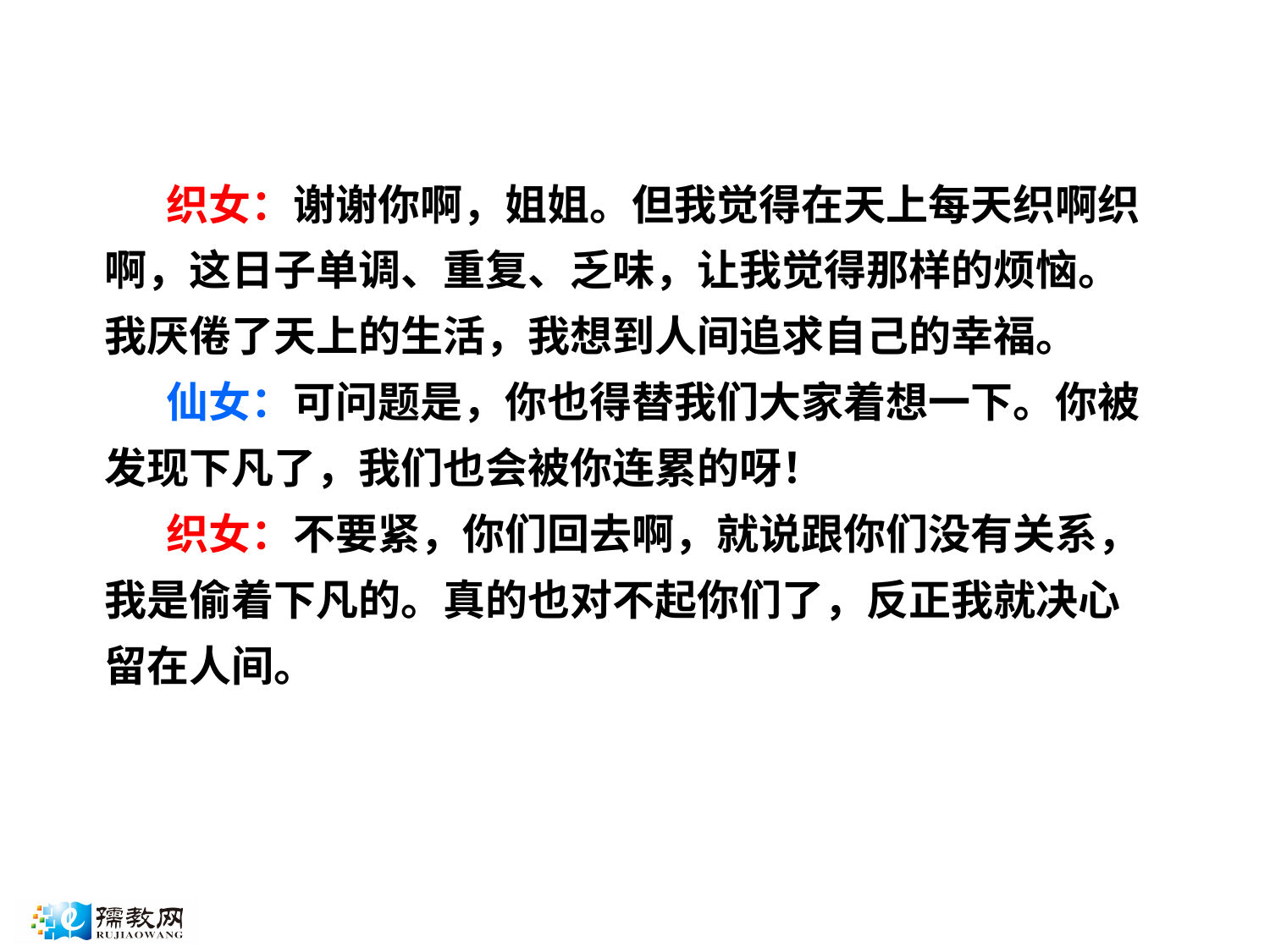

织女：谢谢你啊，姐姐。但我觉得在天上每天织啊织啊，这日子单调、重复、乏味，让我觉得那样的烦恼。我厌倦了天上的生活，我想到人间追求自己的幸福。
仙女：可问题是，你也得替我们大家着想一下。你被发现下凡了，我们也会被你连累的呀！
织女：不要紧，你们回去啊，就说跟你们没有关系，我是偷着下凡的。真的也对不起你们了，反正我就决心留在人间。